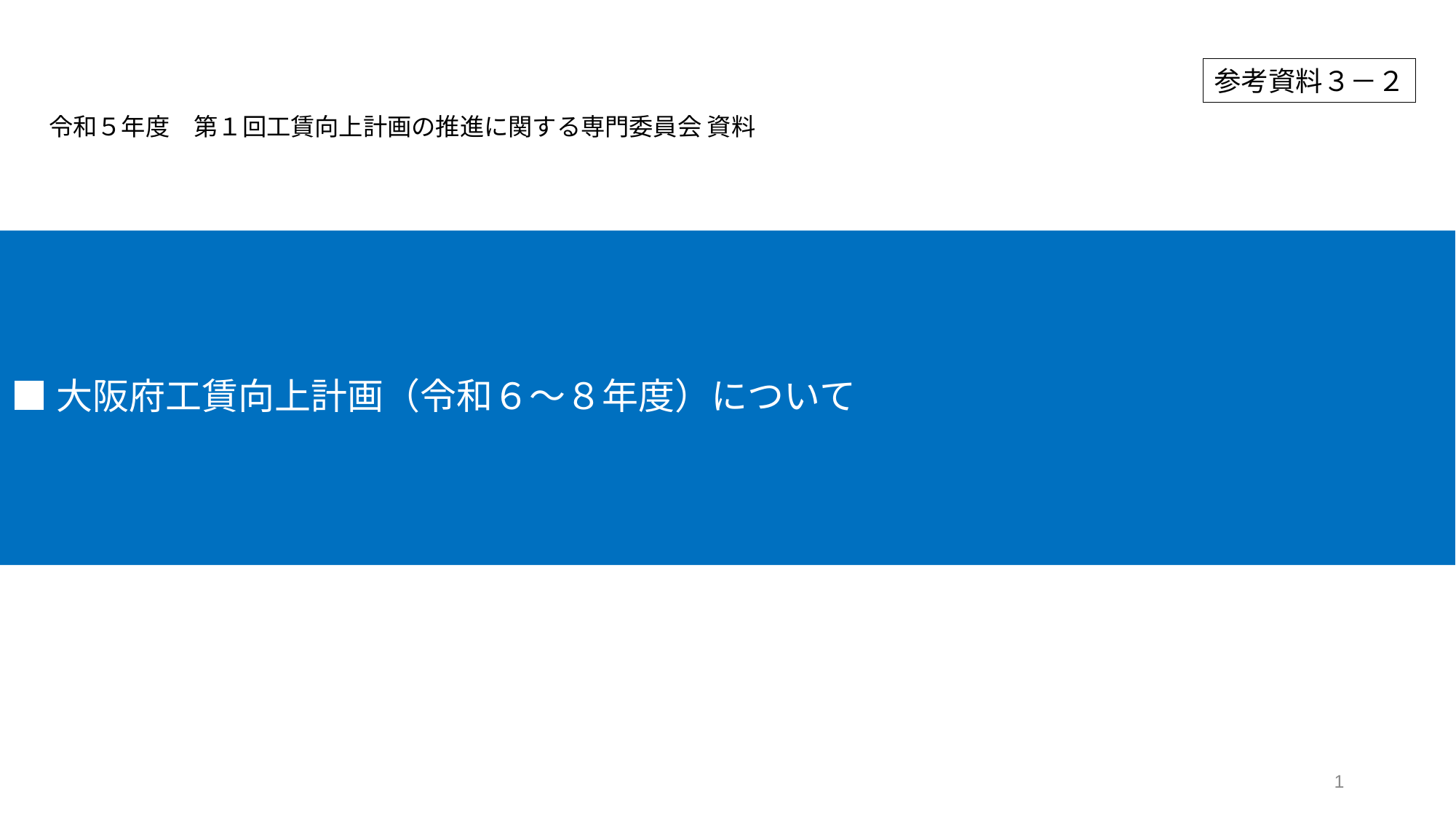

参考資料３－２

令和５年度　第１回工賃向上計画の推進に関する専門委員会 資料
■大阪府工賃向上計画（令和６～８年度）について
1